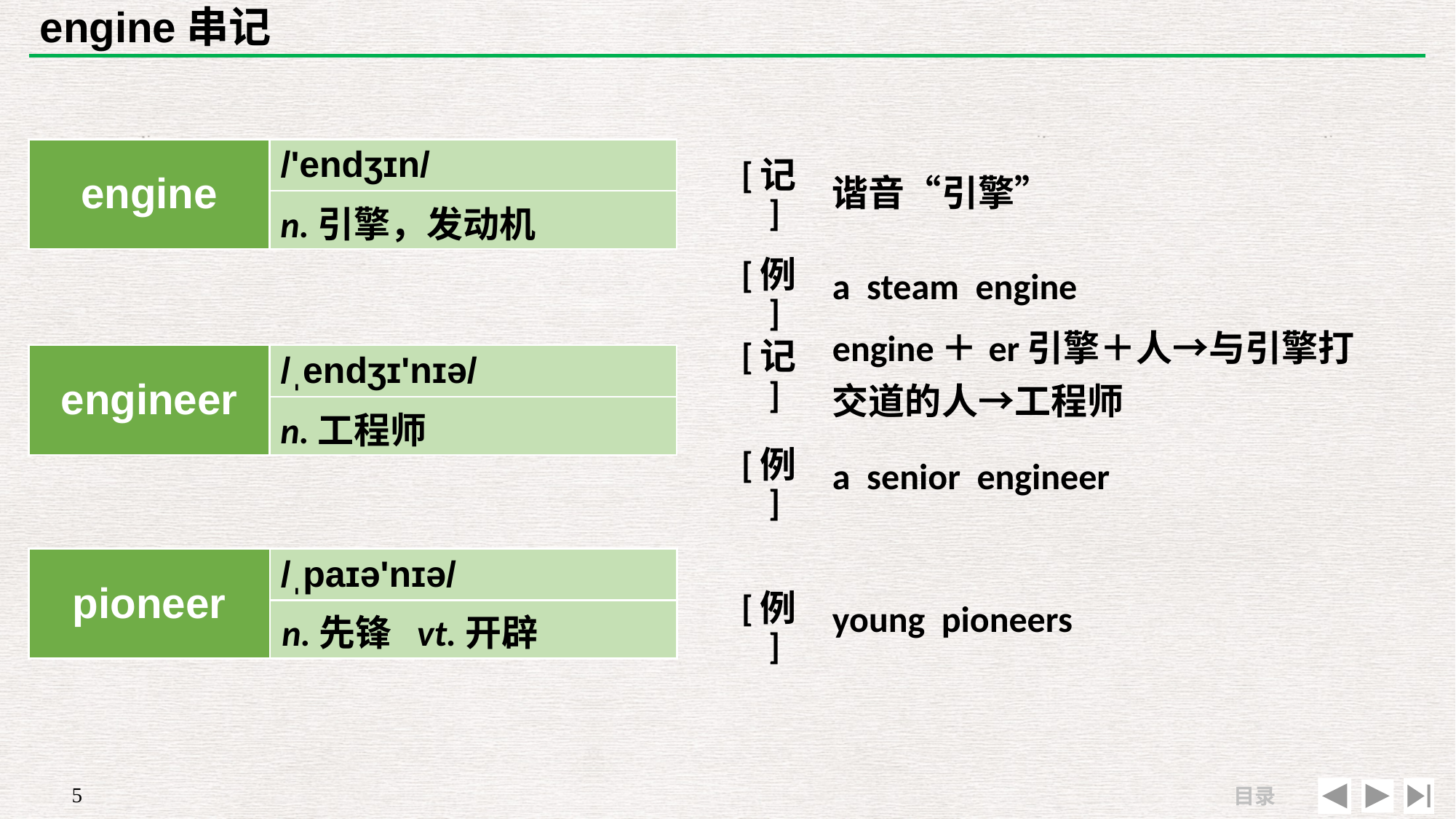

# engine串记

| engine | /'endʒɪn/ |
| --- | --- |
|  |  |
| [记] | 谐音“引擎” |
| --- | --- |
| [例] | a steam engine |
n.引擎，发动机
| [记] | engine＋er引擎＋人→与引擎打交道的人→工程师 |
| --- | --- |
| [例] | a senior engineer |
| engineer | /ˌendʒɪ'nɪə/ |
| --- | --- |
|  |  |
n.工程师
|  |  |
| --- | --- |
| [例] | young pioneers |
| pioneer | /ˌpaɪə'nɪə/ |
| --- | --- |
|  |  |
n.先锋  vt.开辟